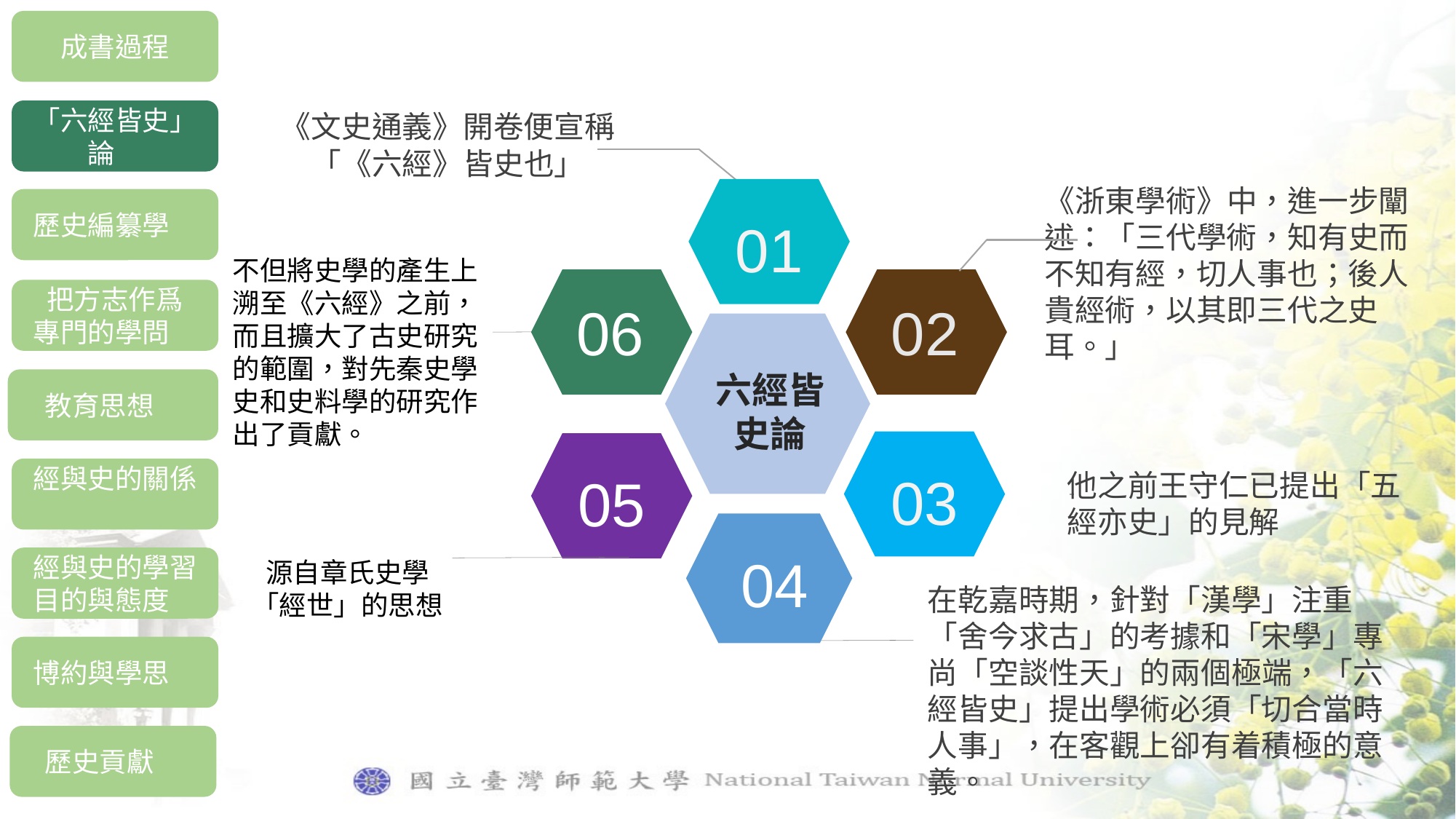

成書過程
「六經皆史」論
歷史編纂學
把方志作爲
專門的學問
教育思想
經與史的關係
經與史的學習目的與態度
博約與學思
歷史貢獻
《文史通義》開卷便宣稱「《六經》皆史也」
《浙東學術》中，進一步闡述：「三代學術，知有史而不知有經，切人事也；後人貴經術，以其即三代之史耳。」

01
不但將史學的產生上溯至《六經》之前，而且擴大了古史研究的範圍，對先秦史學史和史料學的研究作出了貢獻。

02
06

六經皆史論

03

05
他之前王守仁已提出「五經亦史」的見解

04
源自章氏史學「經世」的思想
在乾嘉時期，針對「漢學」注重「舍今求古」的考據和「宋學」專尚「空談性天」的兩個極端，「六經皆史」提出學術必須「切合當時人事」，在客觀上卻有着積極的意義。